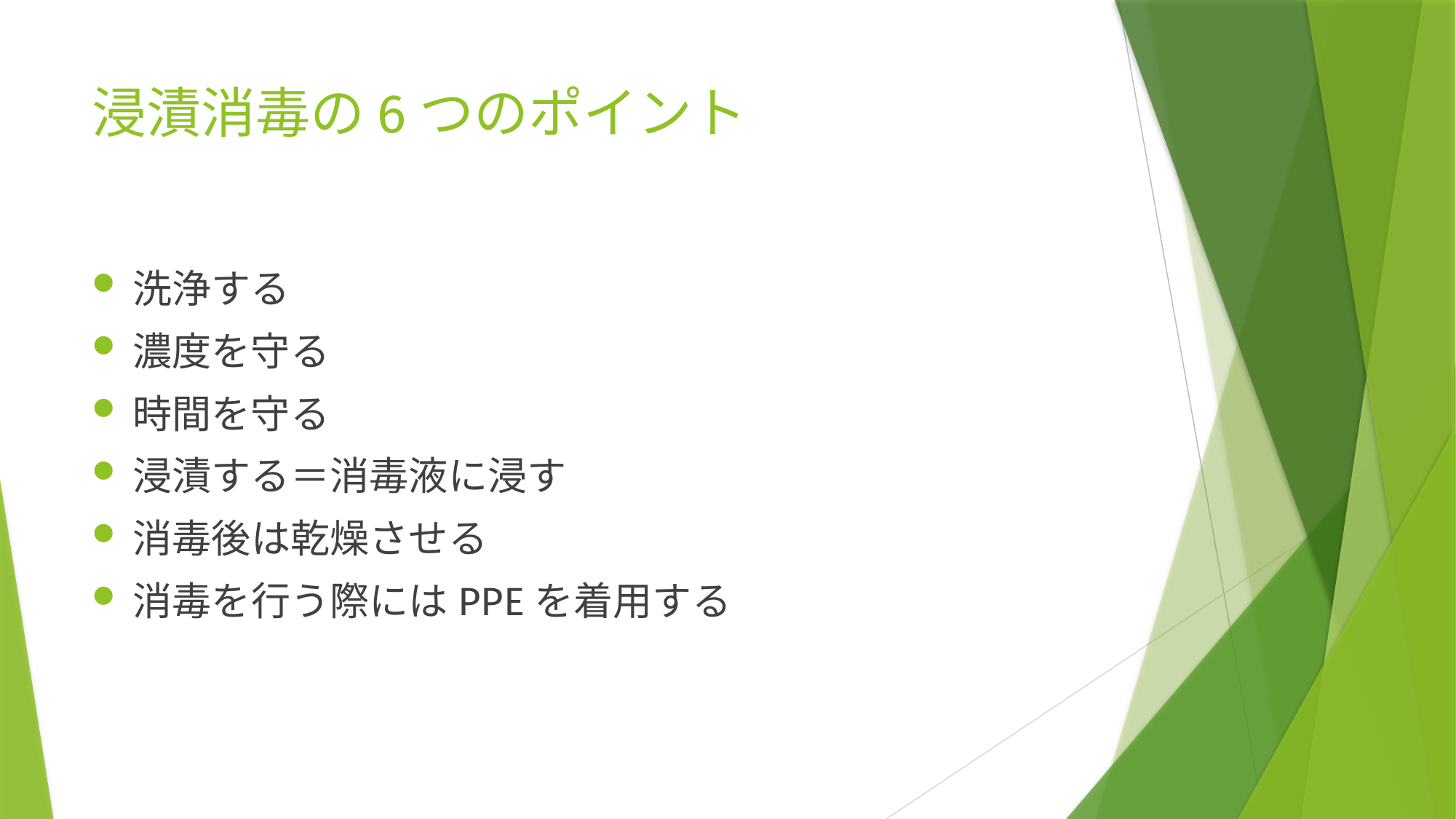

# 浸漬消毒の6つのポイント
洗浄する
濃度を守る
時間を守る
浸漬する＝消毒液に浸す
消毒後は乾燥させる
消毒を行う際にはPPEを着用する